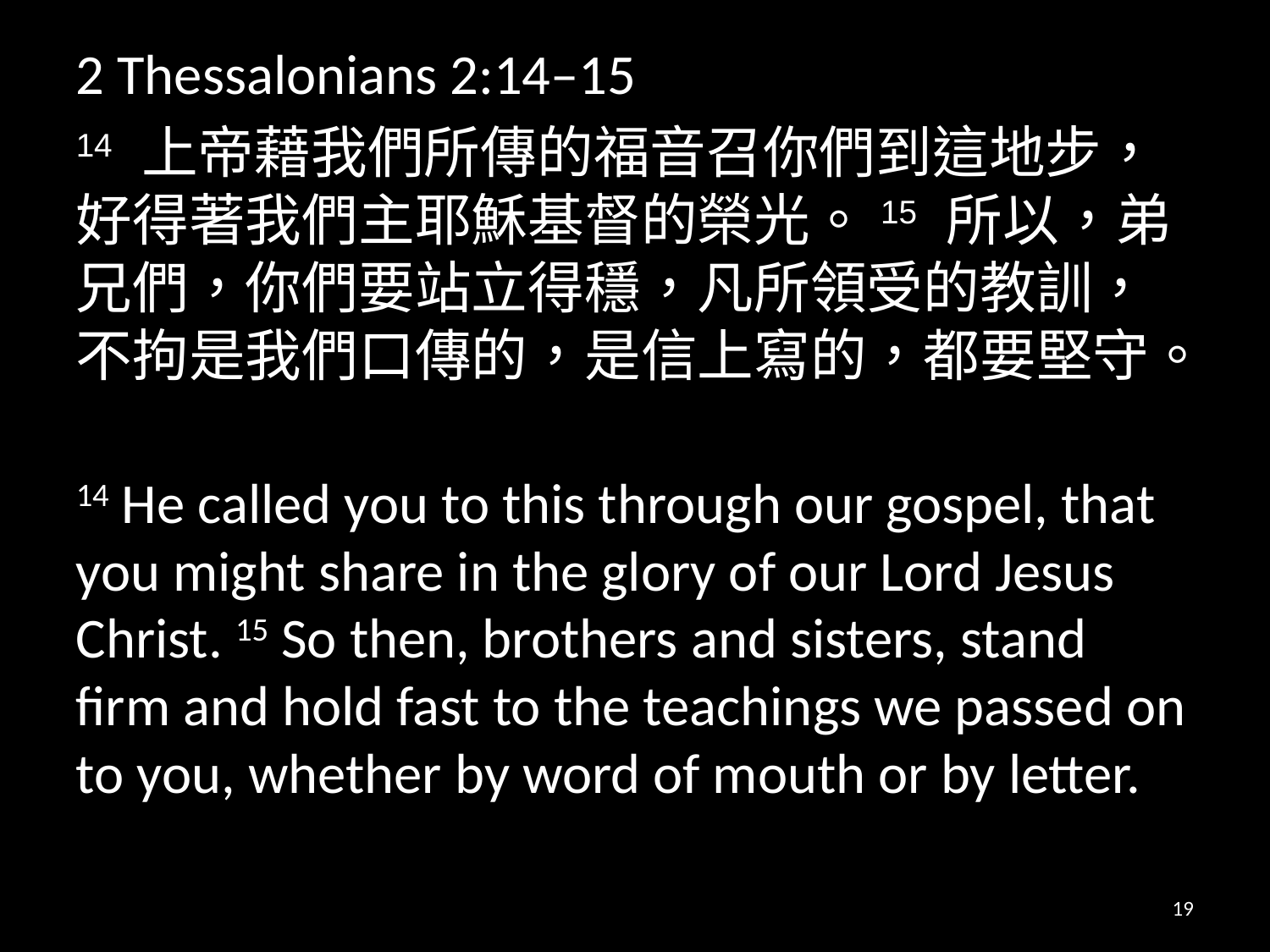

2 Thessalonians 2:14–15
14 上帝藉我們所傳的福音召你們到這地步，好得著我們主耶穌基督的榮光。15 所以，弟兄們，你們要站立得穩，凡所領受的教訓，不拘是我們口傳的，是信上寫的，都要堅守。
14 He called you to this through our gospel, that you might share in the glory of our Lord Jesus Christ. 15 So then, brothers and sisters, stand firm and hold fast to the teachings we passed on to you, whether by word of mouth or by letter.

19